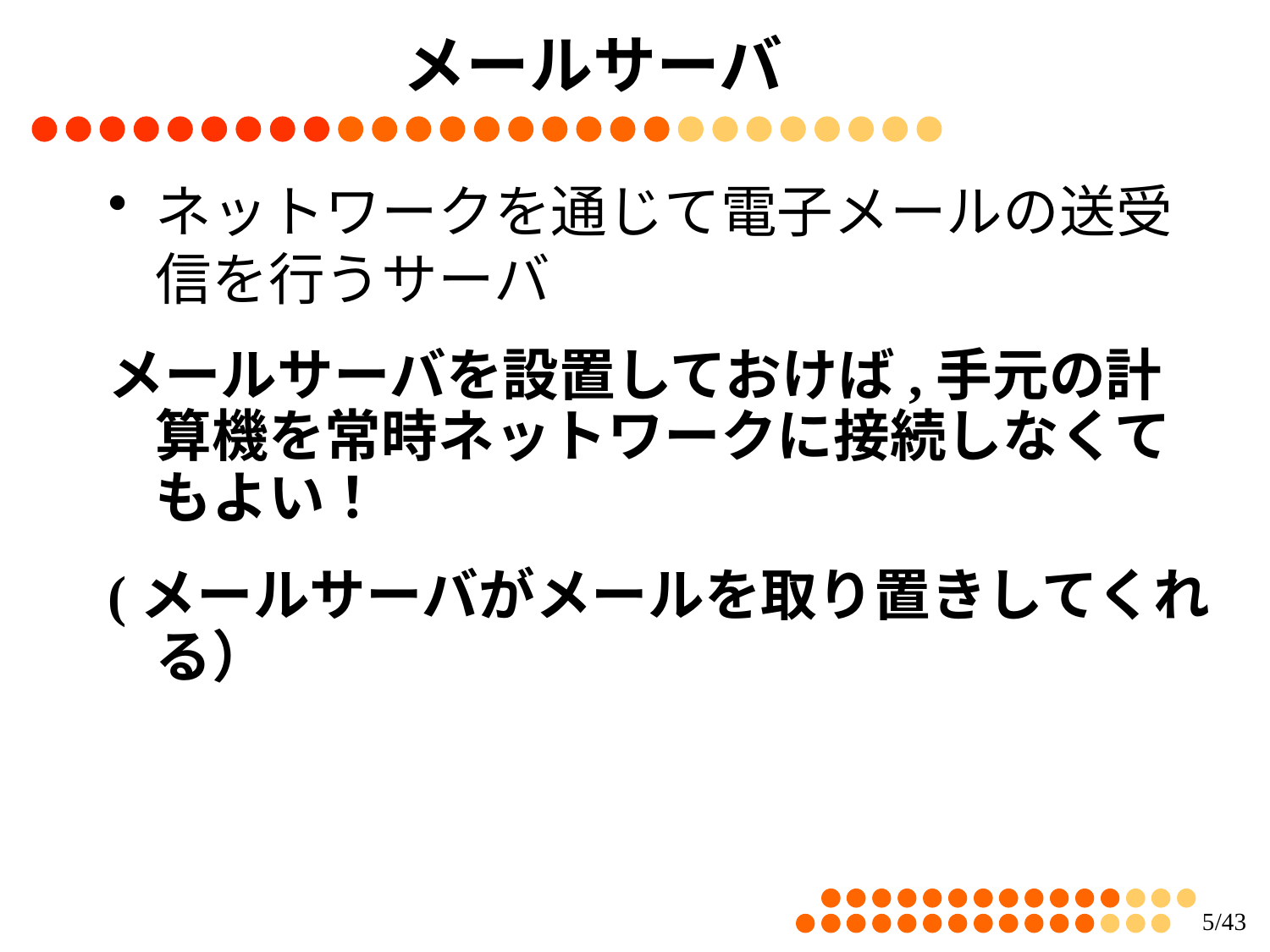

# メールサーバ
ネットワークを通じて電子メールの送受信を行うサーバ
メールサーバを設置しておけば,手元の計算機を常時ネットワークに接続しなくてもよい！
(メールサーバがメールを取り置きしてくれる）
5/43